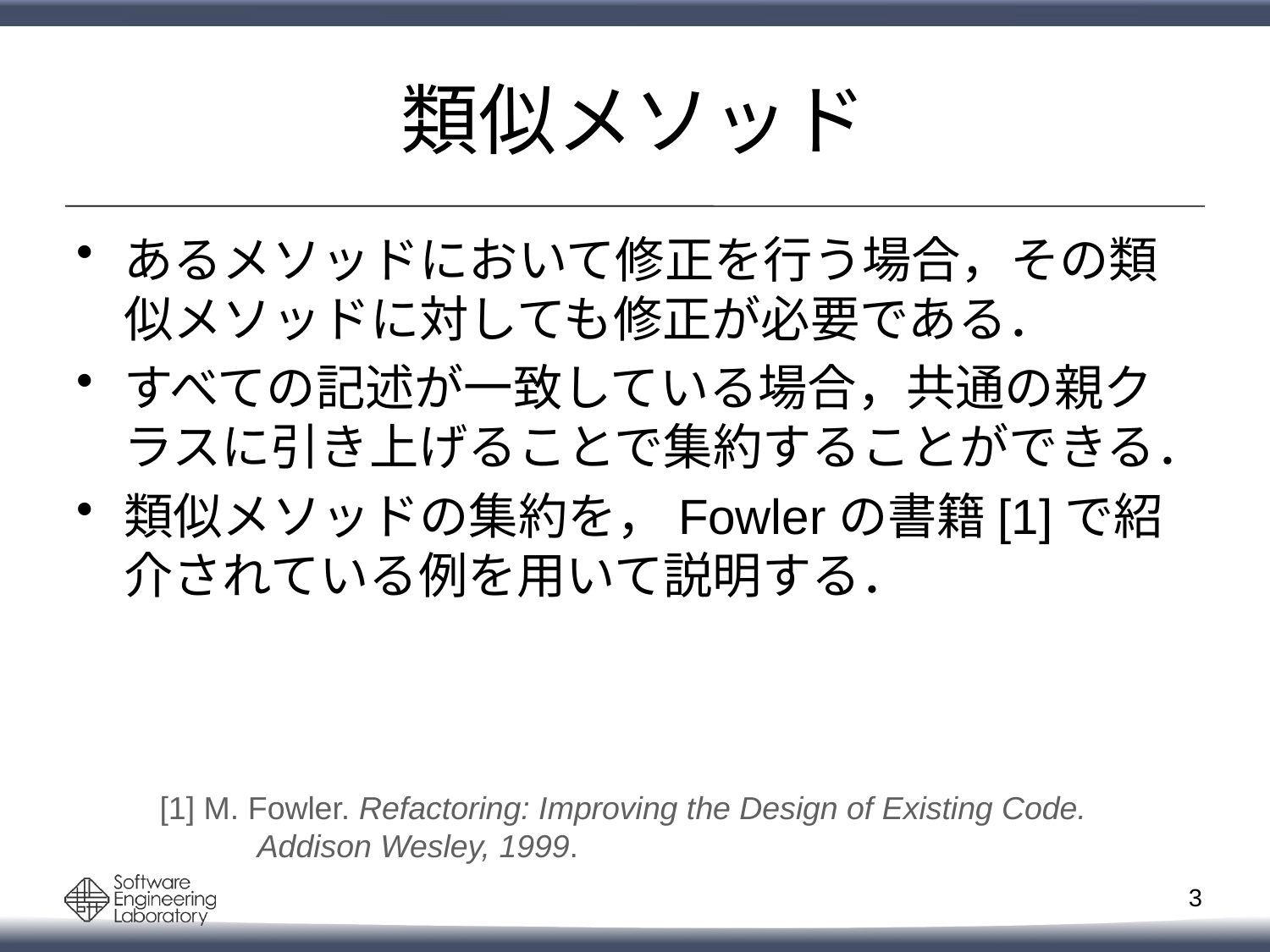

# 類似メソッド
あるメソッドにおいて修正を行う場合，その類似メソッドに対しても修正が必要である．
すべての記述が一致している場合，共通の親クラスに引き上げることで集約することができる．
類似メソッドの集約を，Fowlerの書籍[1]で紹介されている例を用いて説明する．
[1] M. Fowler. Refactoring: Improving the Design of Existing Code.
           Addison Wesley, 1999.
3